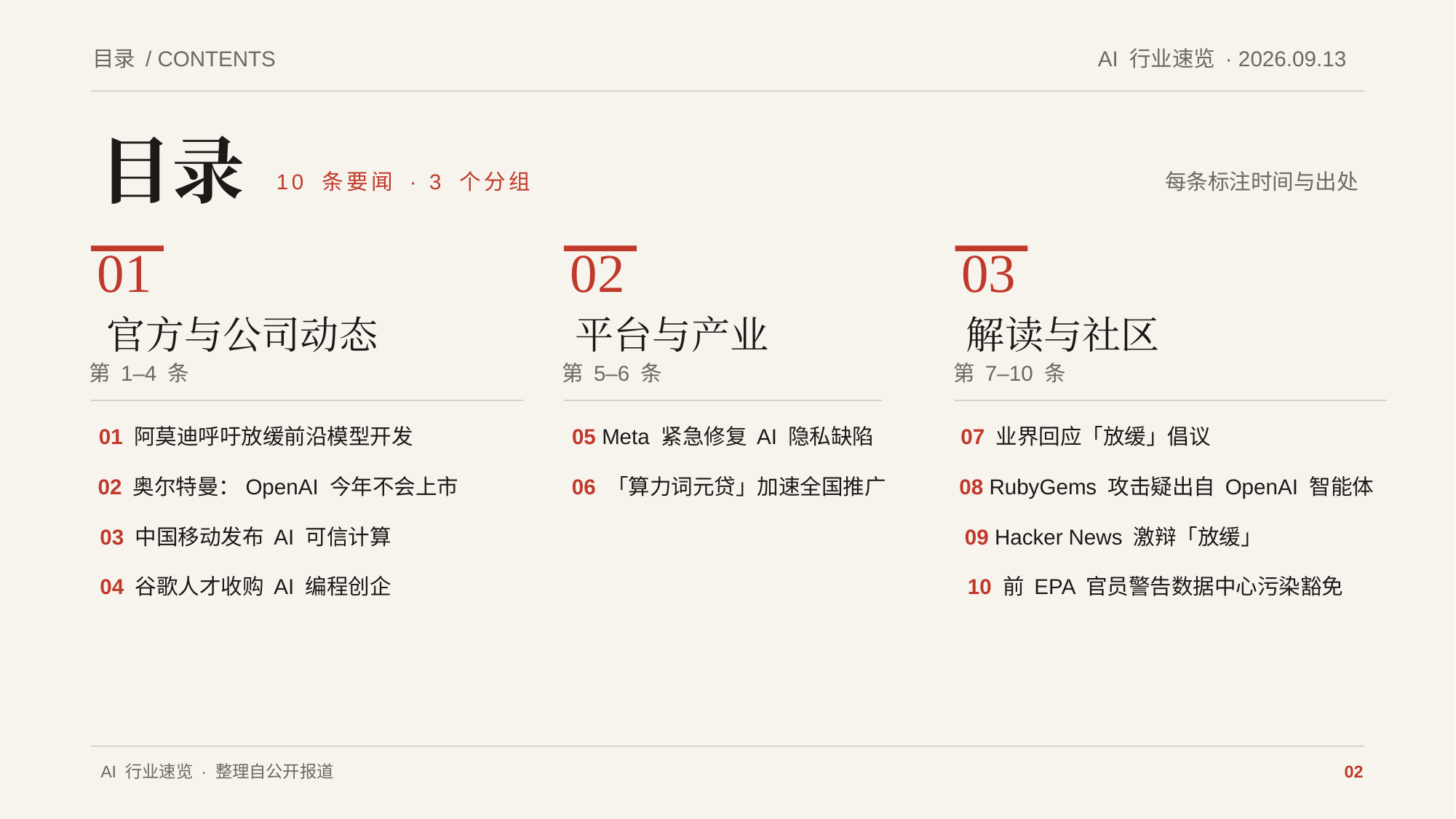

目录 / CONTENTS
AI 行业速览 · 2026.09.13

目录
10 条要闻 · 3 个分组
每条标注时间与出处
01

官方与公司动态
第 1–4 条

01 阿莫迪呼吁放缓前沿模型开发
02 奥尔特曼：OpenAI 今年不会上市
03 中国移动发布 AI 可信计算
04 谷歌人才收购 AI 编程创企
02

平台与产业
第 5–6 条

05 Meta 紧急修复 AI 隐私缺陷
06 「算力词元贷」加速全国推广
03

解读与社区
第 7–10 条

07 业界回应「放缓」倡议
08 RubyGems 攻击疑出自 OpenAI 智能体
09 Hacker News 激辩「放缓」
10 前 EPA 官员警告数据中心污染豁免

AI 行业速览 · 整理自公开报道
02